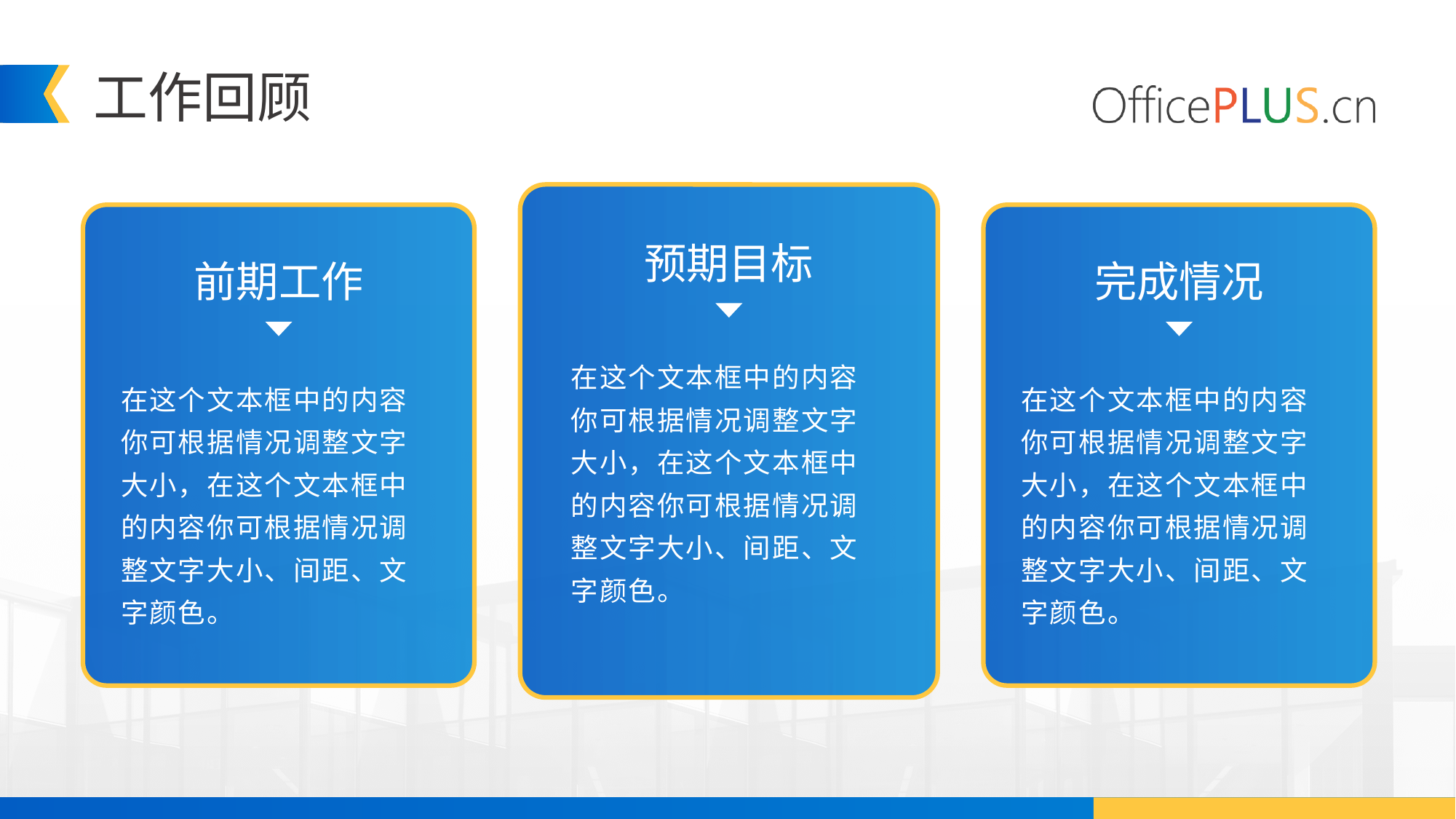

工作回顾

预期目标
前期工作
完成情况

在这个文本框中的内容你可根据情况调整文字大小，在这个文本框中的内容你可根据情况调整文字大小、间距、文字颜色。

在这个文本框中的内容你可根据情况调整文字大小，在这个文本框中的内容你可根据情况调整文字大小、间距、文字颜色。

在这个文本框中的内容你可根据情况调整文字大小，在这个文本框中的内容你可根据情况调整文字大小、间距、文字颜色。